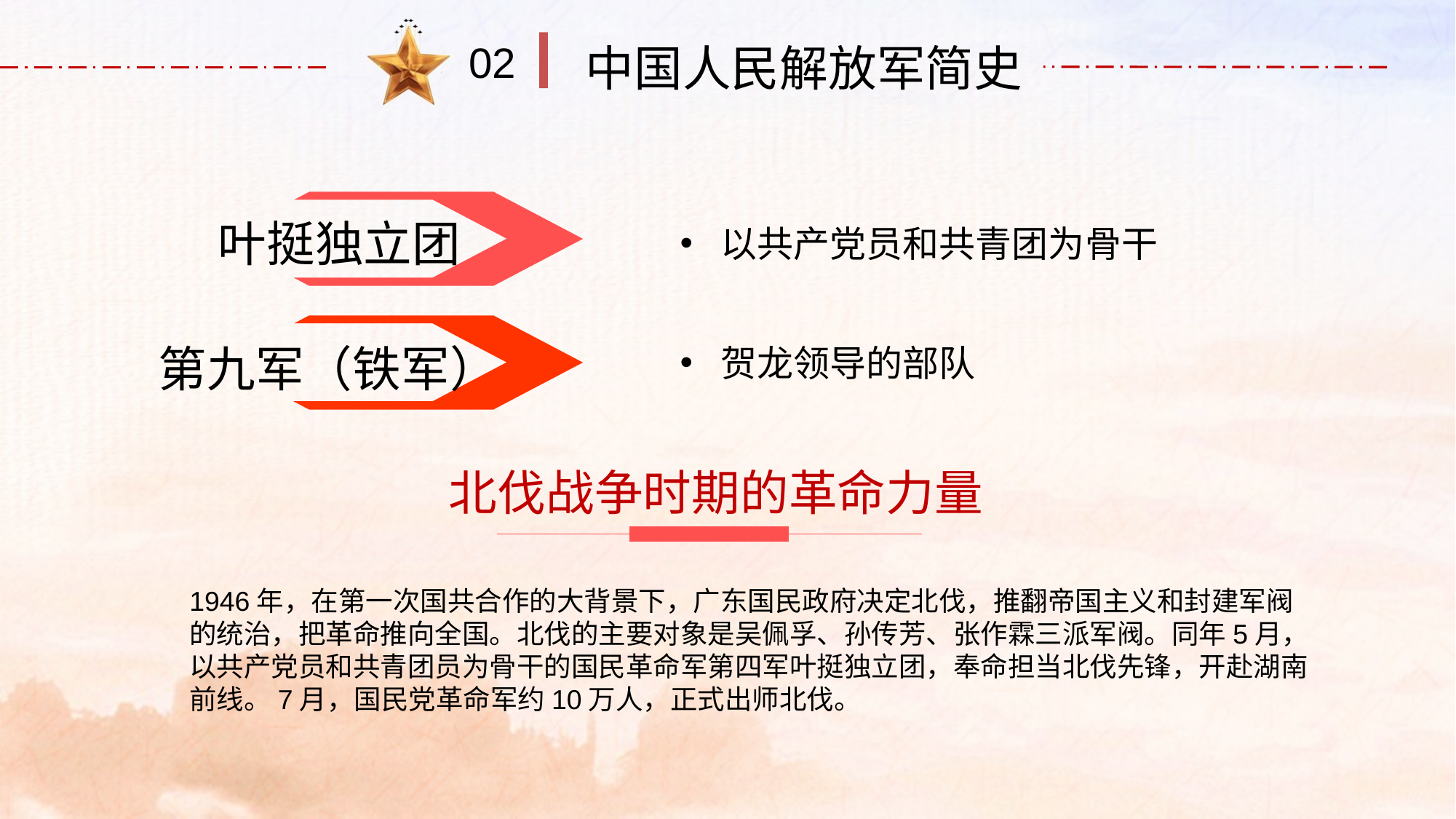

叶挺独立团
以共产党员和共青团为骨干
第九军（铁军）
贺龙领导的部队
北伐战争时期的革命力量
1946年，在第一次国共合作的大背景下，广东国民政府决定北伐，推翻帝国主义和封建军阀的统治，把革命推向全国。北伐的主要对象是吴佩孚、孙传芳、张作霖三派军阀。同年5月，以共产党员和共青团员为骨干的国民革命军第四军叶挺独立团，奉命担当北伐先锋，开赴湖南前线。7月，国民党革命军约10万人，正式出师北伐。